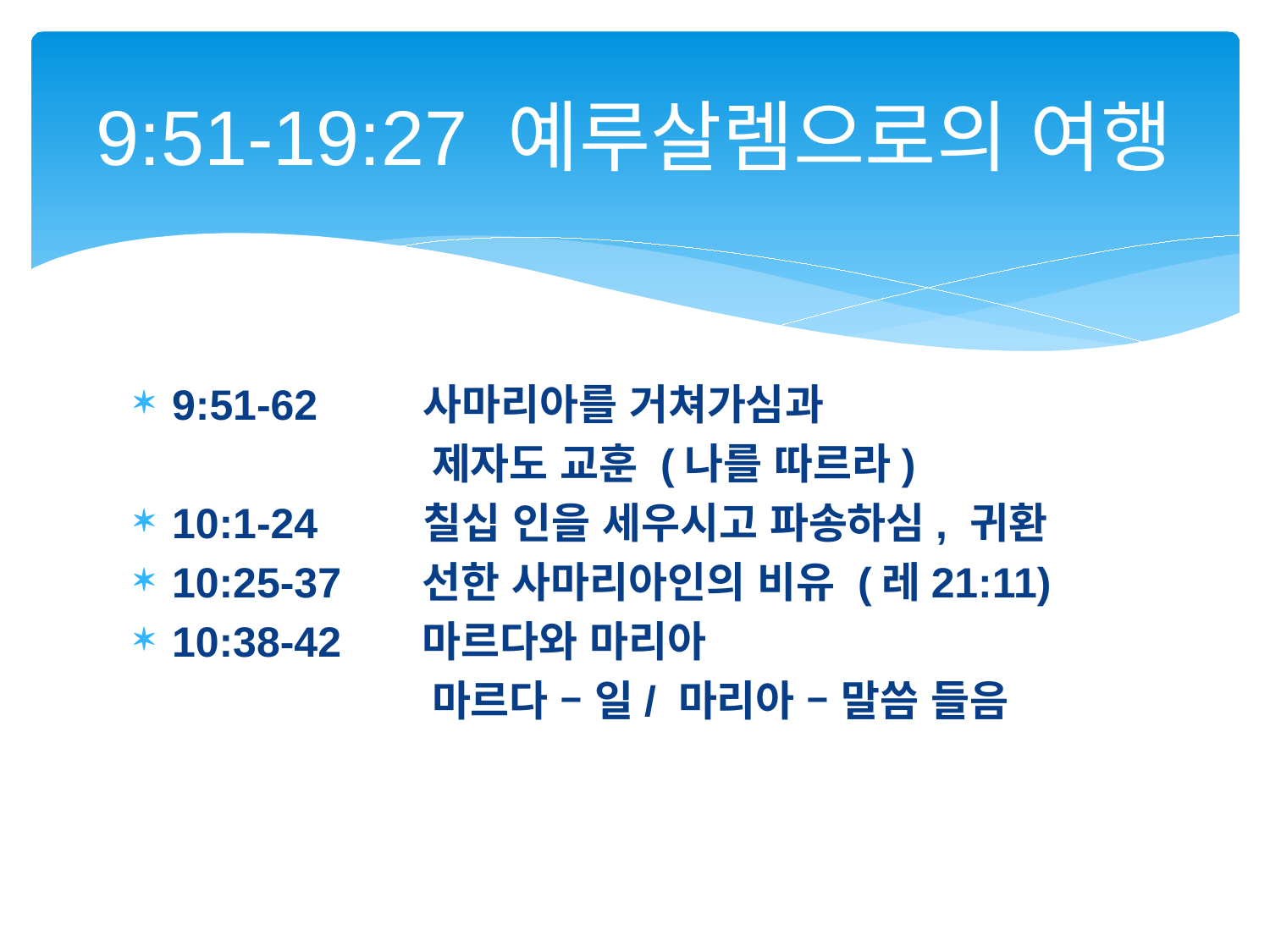

# 9:51-19:27 예루살렘으로의 여행
9:51-62        사마리아를 거쳐가심과
                       제자도 교훈 (나를 따르라)
10:1-24        칠십 인을 세우시고 파송하심, 귀환
10:25-37      선한 사마리아인의 비유 (레21:11)
10:38-42      마르다와 마리아
                       마르다 – 일/ 마리아 – 말씀 들음